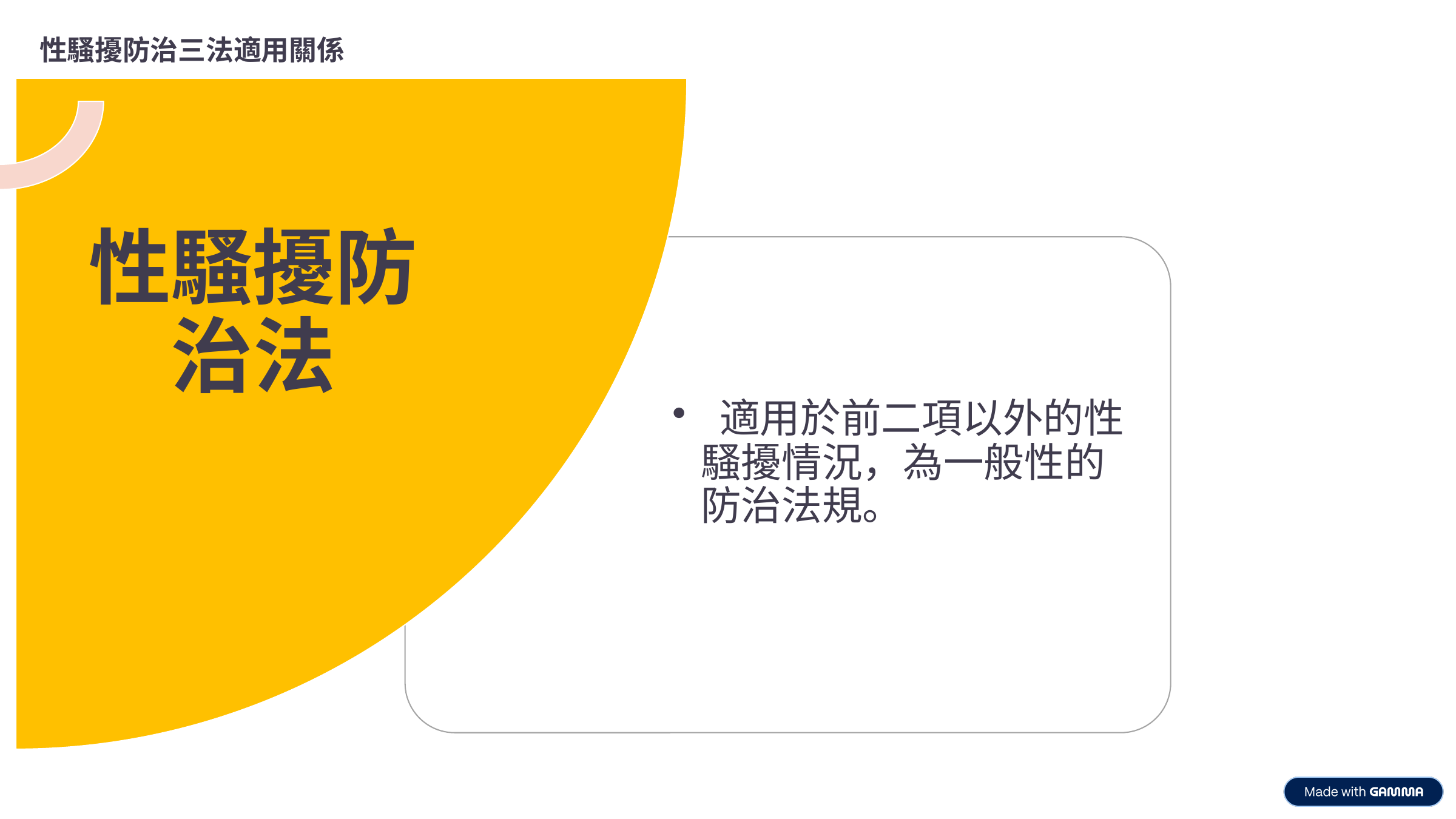

適用於前二項以外的性騷擾情況，為一般性的防治法規。

適用於學校場域，當校園性別事件之一方為學校校長、教師、職員、工友或學生，他方為學生的情況。

性別平等教育法
  適用於工作場所，當受雇者執行職務時遭受性騷擾、求職者遭受雇主性騷擾的情況。
性騷擾防治法
跟蹤騷擾防制法
性騷擾防治三法適用關係